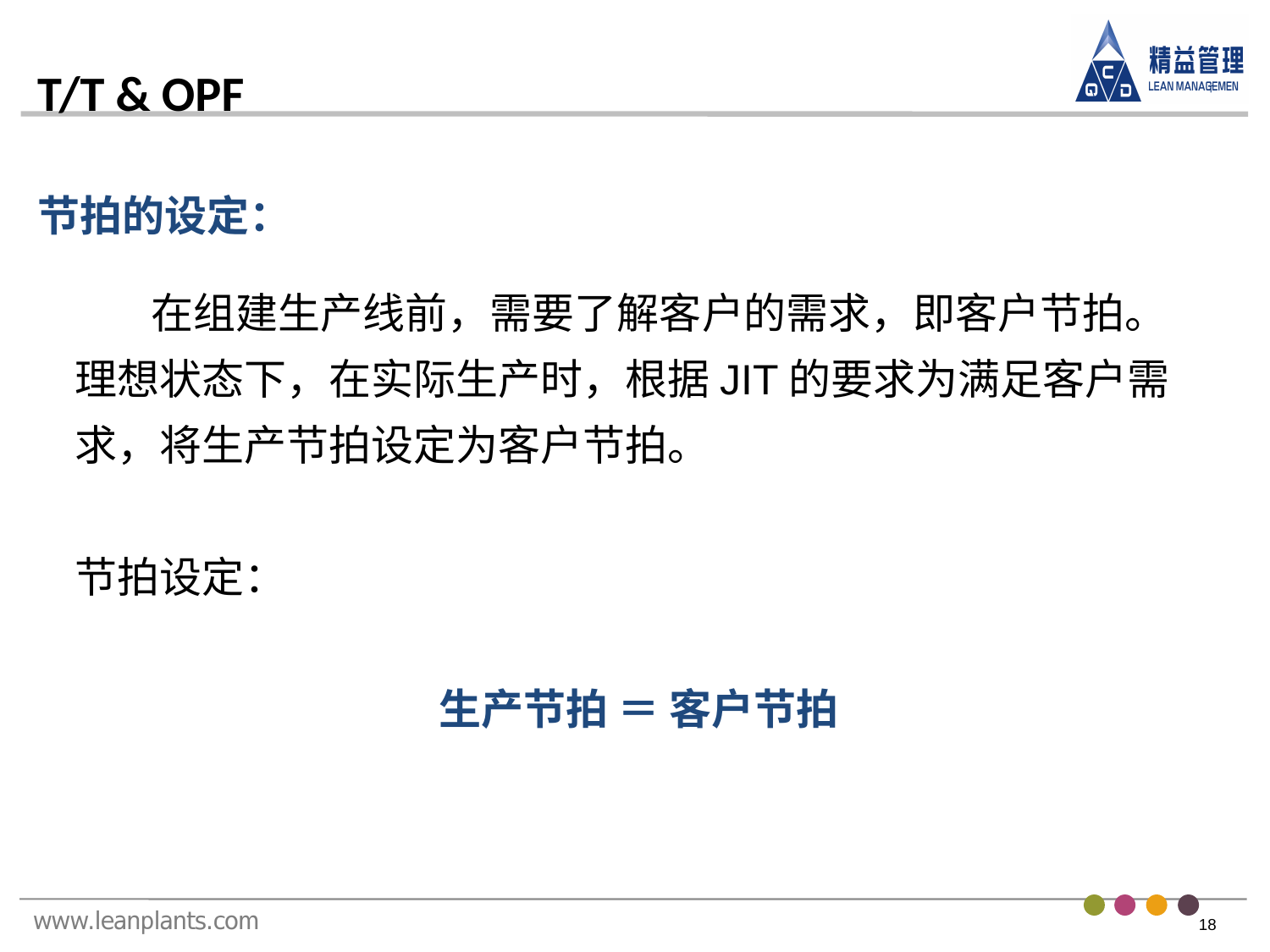

节拍的设定：
       在组建生产线前，需要了解客户的需求，即客户节拍。理想状态下，在实际生产时，根据JIT的要求为满足客户需求，将生产节拍设定为客户节拍。

节拍设定：

生产节拍 ＝ 客户节拍